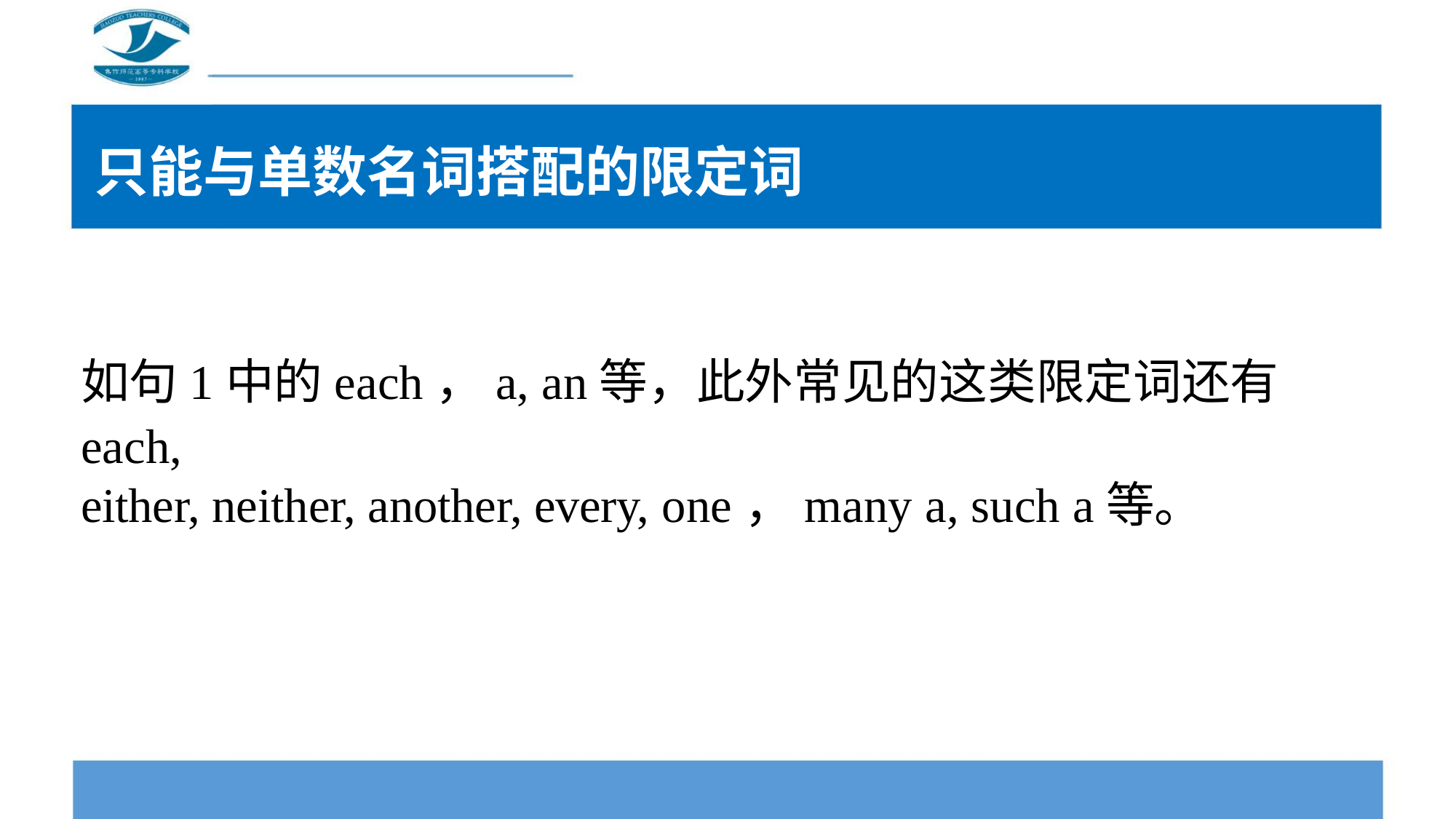

只能与单数名词搭配的限定词
如句1中的each，a, an等，此外常见的这类限定词还有each,
either, neither, another, every, one，many a, such a等。